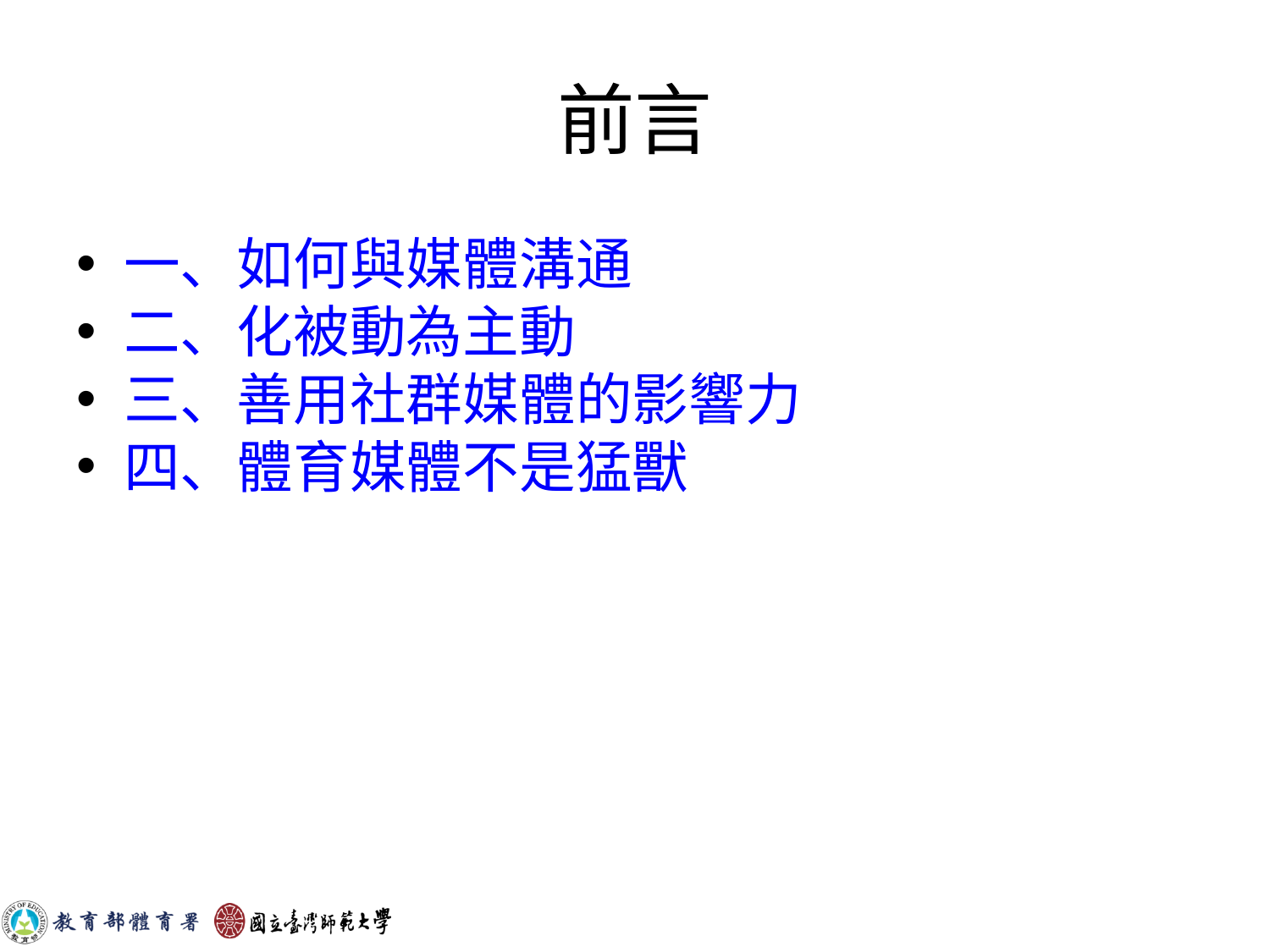

前言
一、如何與媒體溝通
二、化被動為主動
三、善用社群媒體的影響力
四、體育媒體不是猛獸